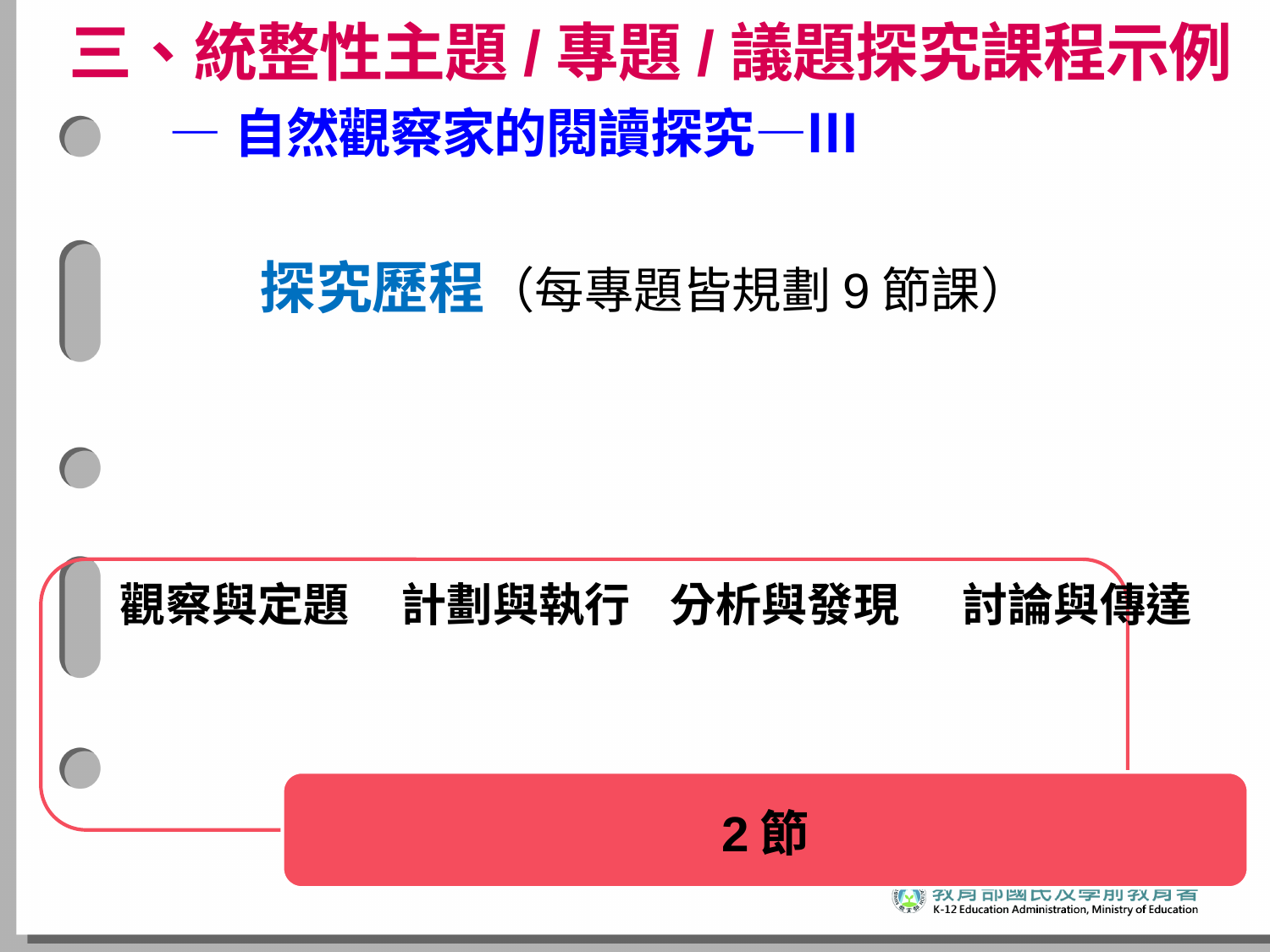

三、統整性主題/專題/議題探究課程示例
              —自然觀察家的閱讀探究—Ⅲ
探究歷程（每專題皆規劃9節課）
2節
2節
2節
觀察與定題
計劃與執行
分析與發現
討論與傳達